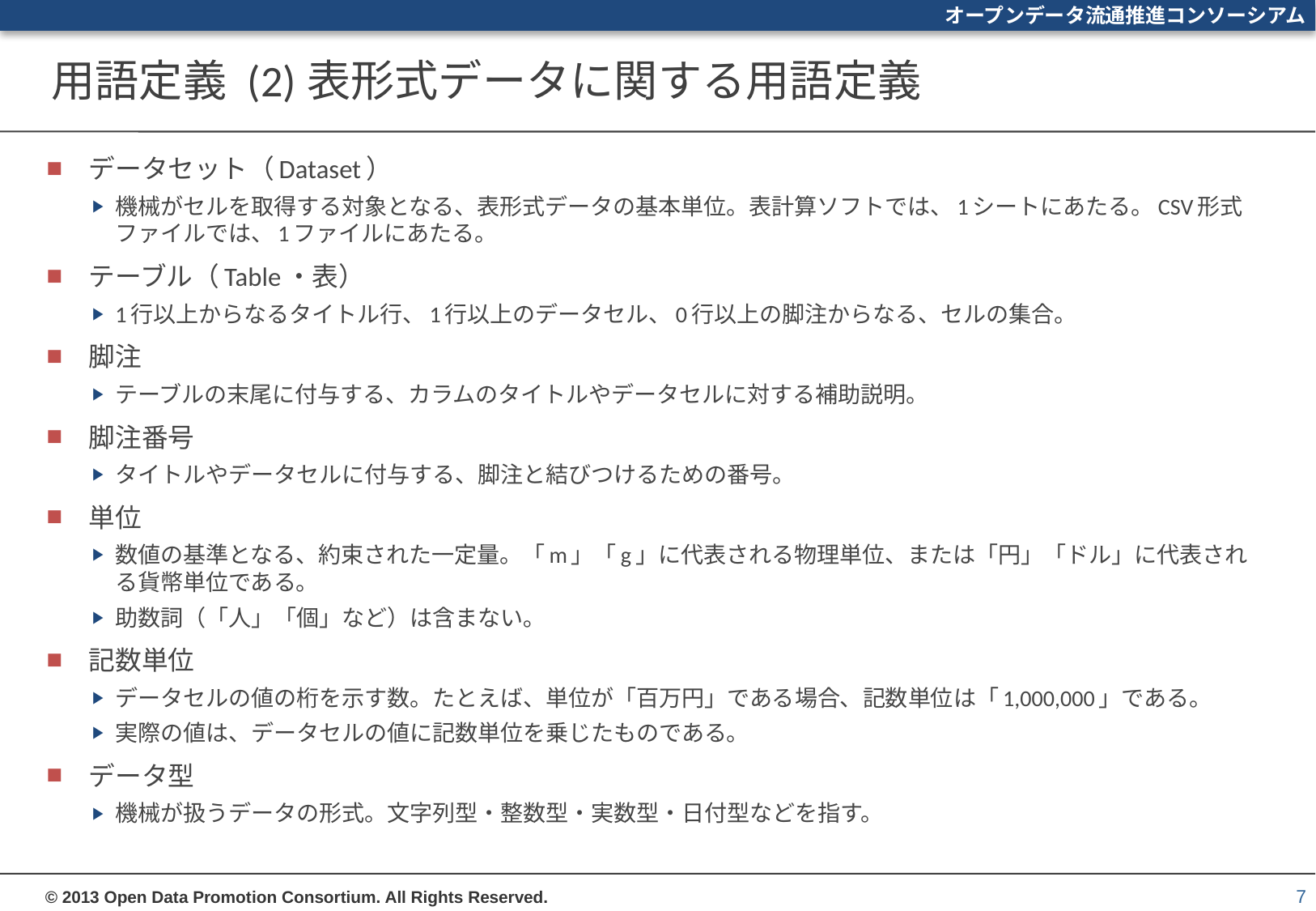

# 用語定義 (2)表形式データに関する用語定義
データセット（Dataset）
機械がセルを取得する対象となる、表形式データの基本単位。表計算ソフトでは、1シートにあたる。CSV形式ファイルでは、1ファイルにあたる。
テーブル（Table・表）
1行以上からなるタイトル行、1行以上のデータセル、0行以上の脚注からなる、セルの集合。
脚注
テーブルの末尾に付与する、カラムのタイトルやデータセルに対する補助説明。
脚注番号
タイトルやデータセルに付与する、脚注と結びつけるための番号。
単位
数値の基準となる、約束された一定量。「m」「g」に代表される物理単位、または「円」「ドル」に代表される貨幣単位である。
助数詞（「人」「個」など）は含まない｡
記数単位
データセルの値の桁を示す数。たとえば、単位が「百万円」である場合、記数単位は「1,000,000」である。
実際の値は、データセルの値に記数単位を乗じたものである。
データ型
機械が扱うデータの形式。文字列型・整数型・実数型・日付型などを指す。
7